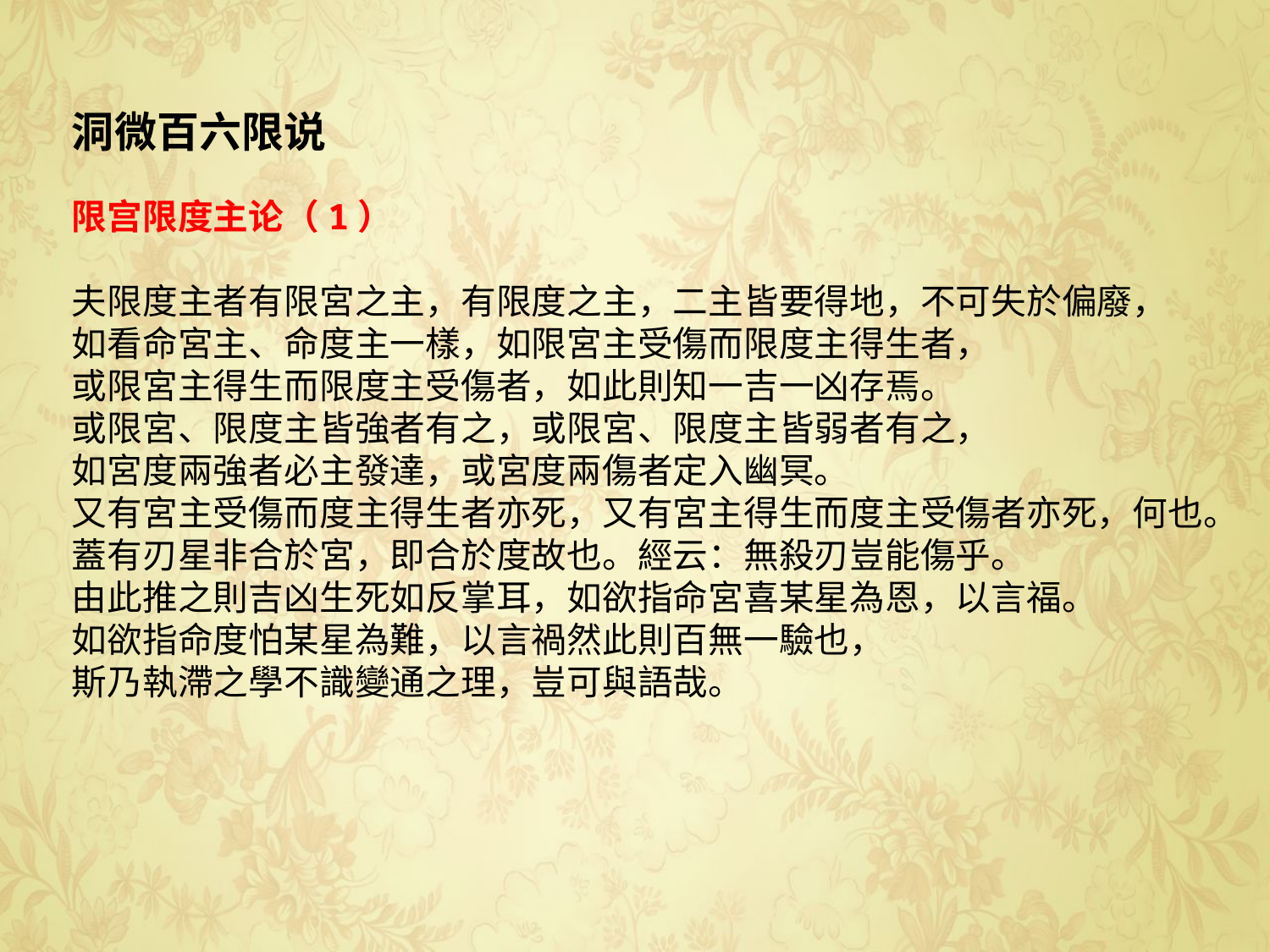

洞微百六限说

限宫限度主论（1）

夫限度主者有限宮之主，有限度之主，二主皆要得地，不可失於偏廢，
如看命宮主、命度主一樣，如限宮主受傷而限度主得生者，
或限宮主得生而限度主受傷者，如此則知一吉一凶存焉。
或限宮、限度主皆強者有之，或限宮、限度主皆弱者有之，
如宮度兩強者必主發達，或宮度兩傷者定入幽冥。
又有宮主受傷而度主得生者亦死，又有宮主得生而度主受傷者亦死，何也。
蓋有刃星非合於宮，即合於度故也。經云：無殺刃豈能傷乎。
由此推之則吉凶生死如反掌耳，如欲指命宮喜某星為恩，以言福。
如欲指命度怕某星為難，以言禍然此則百無一驗也，
斯乃執滯之學不識變通之理，豈可與語哉。